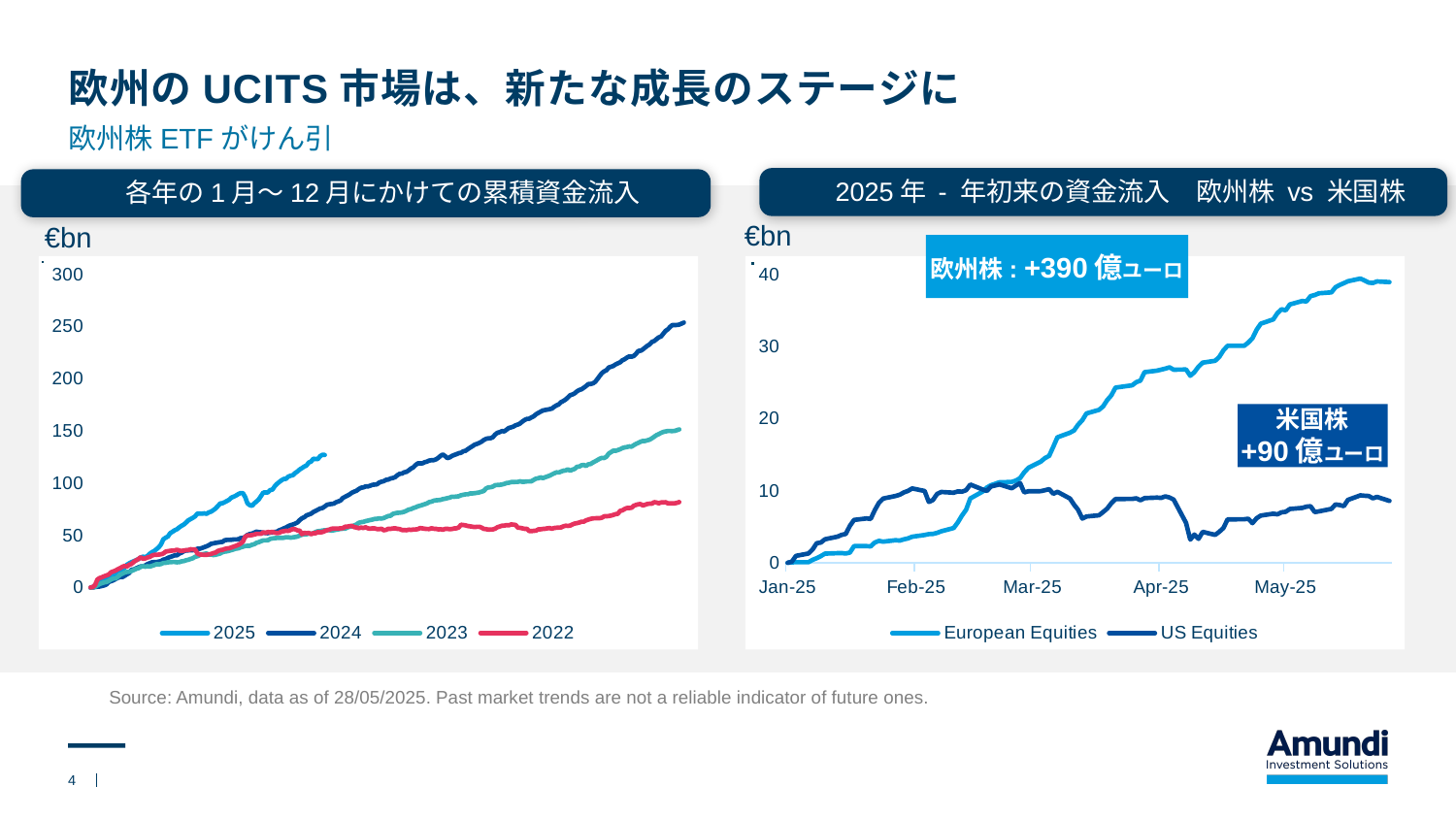

# 欧州のUCITS市場は、新たな成長のステージに
欧州株ETFがけん引
2025年 - 年初来の資金流入　欧州株 vs 米国株
各年の1月～12月にかけての累積資金流入

€bn
€bn
欧州株: +390億ユーロ

### Chart

| Category | 2025 | 2024 | 2023 | 2022 |
|---|---|---|---|---|

### Chart

| Category | European Equities | US Equities |
|---|---|---|
| 45658 | 0.0 | 0.0 |
| 45659 | 0.06101276571653232 | 0.14511923114643013 |
| 45660 | 0.08249119021686056 | 0.9615857346450943 |
| 45663 | 0.07595246799791691 | 1.283706578192926 |
| 45664 | 0.4030739039754631 | 1.8412672802880912 |
| 45665 | 0.6385192630478753 | 2.7142482750640355 |
| 45666 | 0.93012344660886 | 2.8020272546076486 |
| 45667 | 1.2657553354271898 | 3.261225020815974 |
| 45670 | 1.3339817737194037 | 3.625839561142472 |
| 45671 | 1.349977437806596 | 3.871297752324602 |
| 45672 | 1.2841908688177006 | 4.006689358127968 |
| 45673 | 1.4188320140577642 | 5.133183012687644 |
| 45674 | 2.307717792117637 | 5.943523935359296 |
| 45677 | 2.3093258073515948 | 6.152956885642774 |
| 45678 | 2.2794155656876036 | 6.089181587623361 |
| 45679 | 2.8108859827208224 | 7.304945511073347 |
| 45680 | 3.0443184126995777 | 8.340857239288518 |
| 45681 | 2.9338921998709844 | 8.912011082783577 |
| 45684 | 3.132185645086258 | 9.266714625414107 |
| 45685 | 3.0800846760735823 | 9.44404970786514 |
| 45686 | 3.246037330022209 | 9.762384151160633 |
| 45687 | 3.3830507663369964 | 9.975590218247167 |
| 45688 | 3.613318798034518 | 10.318095122166614 |
| 45691 | 3.850940850489005 | 9.962578385352119 |
| 45692 | 3.98369857616225 | 8.435895536168804 |
| 45693 | 4.0025295800818705 | 8.712171533745591 |
| 45694 | 4.1496044237793495 | 9.55640274606708 |
| 45695 | 4.372711342177013 | 9.821443328526124 |
| 45698 | 4.8233645036735195 | 9.720165487029956 |
| 45699 | 5.60564464555694 | 9.901137381679492 |
| 45700 | 6.558896433165136 | 9.867029565665728 |
| 45701 | 7.356323900754407 | 10.070397148572972 |
| 45702 | 8.925084232102837 | 10.859548722739088 |
| 45705 | 9.89177910502786 | 10.157650190406498 |
| 45706 | 10.434103314691287 | 9.968695915733536 |
| 45707 | 10.773935827118445 | 10.596169305264656 |
| 45708 | 10.959892626592985 | 10.727446568859781 |
| 45709 | 11.157581684792797 | 10.87136485031881 |
| 45712 | 11.219769092012774 | 10.341585774975794 |
| 45713 | 11.409930340434325 | 10.721386913045633 |
| 45714 | 11.749351714601946 | 11.047262286099818 |
| 45715 | 12.55132657458583 | 9.764465779401466 |
| 45716 | 13.180771505279653 | 9.92216300086564 |
| 45719 | 14.046139830568398 | 9.938395222534666 |
| 45720 | 14.531174885495348 | 10.068904359999342 |
| 45721 | 14.833451026245 | 10.217430755576707 |
| 45722 | 16.11548055547814 | 9.568842389041935 |
| 45723 | 17.423114096886827 | 9.849324652993284 |
| 45726 | 18.057125575476558 | 8.918663711665138 |
| 45727 | 18.37323108800384 | 8.060561238201824 |
| 45728 | 19.170282372730043 | 7.345752446744436 |
| 45729 | 19.78740172540283 | 6.132166257256058 |
| 45730 | 20.724316880832113 | 6.42272827828791 |
| 45733 | 21.218319021329698 | 6.592264784872714 |
| 45734 | 21.699002306443525 | 7.035677568890464 |
| 45735 | 22.582486953750976 | 7.5155217095354265 |
| 45736 | 23.251408985505957 | 8.27643733607371 |
| 45737 | 24.315419403353992 | 8.837271830395816 |
| 45740 | 24.548821042361688 | 8.859210054219304 |
| 45741 | 24.633551408280756 | 8.865436758314232 |
| 45742 | 25.068600959517504 | 8.944703371390576 |
| 45743 | 25.28783703609724 | 8.677535461265196 |
| 45744 | 26.463540020310468 | 8.974765290076249 |
| 45747 | 26.67110067062147 | 9.042800129561286 |
| 45748 | 26.810004805457066 | 9.002704480667173 |
| 45749 | 26.94479183033632 | 9.20900025211197 |
| 45750 | 27.126189787806776 | 9.058035239951453 |
| 45751 | 26.806124974887286 | 8.775802332627864 |
| 45754 | 26.829856354452907 | 5.529492935893301 |
| 45755 | 25.962355760736358 | 3.2107396583340466 |
| 45756 | 26.45503259304201 | 3.9161073581101116 |
| 45757 | 27.215748781613414 | 3.322824957279018 |
| 45758 | 27.778270825948006 | 4.288552927471152 |
| 45761 | 28.03911375751695 | 3.868863304943496 |
| 45762 | 28.57187532688678 | 4.296113075736905 |
| 45763 | 29.48528309984388 | 4.822709272028262 |
| 45764 | 30.107951794582874 | 6.027727880883088 |
| 45765 | 30.107951794582874 | 6.027727880883088 |
| 45768 | 30.110363268672984 | 6.037576795708909 |
| 45769 | 30.573188707249162 | 6.108702343109243 |
| 45770 | 31.170652431744237 | 5.501818114295687 |
| 45771 | 32.34934018378542 | 6.1830382589818615 |
| 45772 | 33.18643770922807 | 6.545420127470478 |
| 45775 | 33.780059091083594 | 6.813198532887823 |
| 45776 | 34.64116172770284 | 6.725797231530913 |
| 45777 | 35.19025357142806 | 7.002228518027042 |
| 45778 | 35.027045560094315 | 7.074133631286894 |
| 45779 | 35.85483813873586 | 7.464345785519267 |
| 45782 | 36.33554951168904 | 7.6180485394955255 |
| 45783 | 36.263257938265745 | 7.789835390500477 |
| 45784 | 37.01244323785197 | 7.843764677972277 |
| 45785 | 37.159175850379064 | 7.033832976396703 |
| 45786 | 37.399648691072684 | 7.128555753530669 |
| 45789 | 37.53071727073596 | 7.48064859401097 |
| 45790 | 38.236565191456904 | 8.087822565587677 |
| 45791 | 38.5549964972897 | 8.01262528556449 |
| 45792 | 38.79981930053426 | 7.861187112361273 |
| 45793 | 39.073320520788016 | 8.727373631464564 |
| 45796 | 39.45001150825064 | 9.358891540084198 |
| 45797 | 39.18008731024139 | 9.298427039136302 |
| 45798 | 38.88429236287592 | 9.271500066509258 |
| 45799 | 38.83104859204237 | 8.945965118645125 |
| 45800 | 39.051403475796405 | 9.137604084487345 |
| 45803 | 38.95818462610346 | 8.583890374159783 |
米国株
+90億ユーロ
Source: Amundi, data as of 28/05/2025. Past market trends are not a reliable indicator of future ones.
4